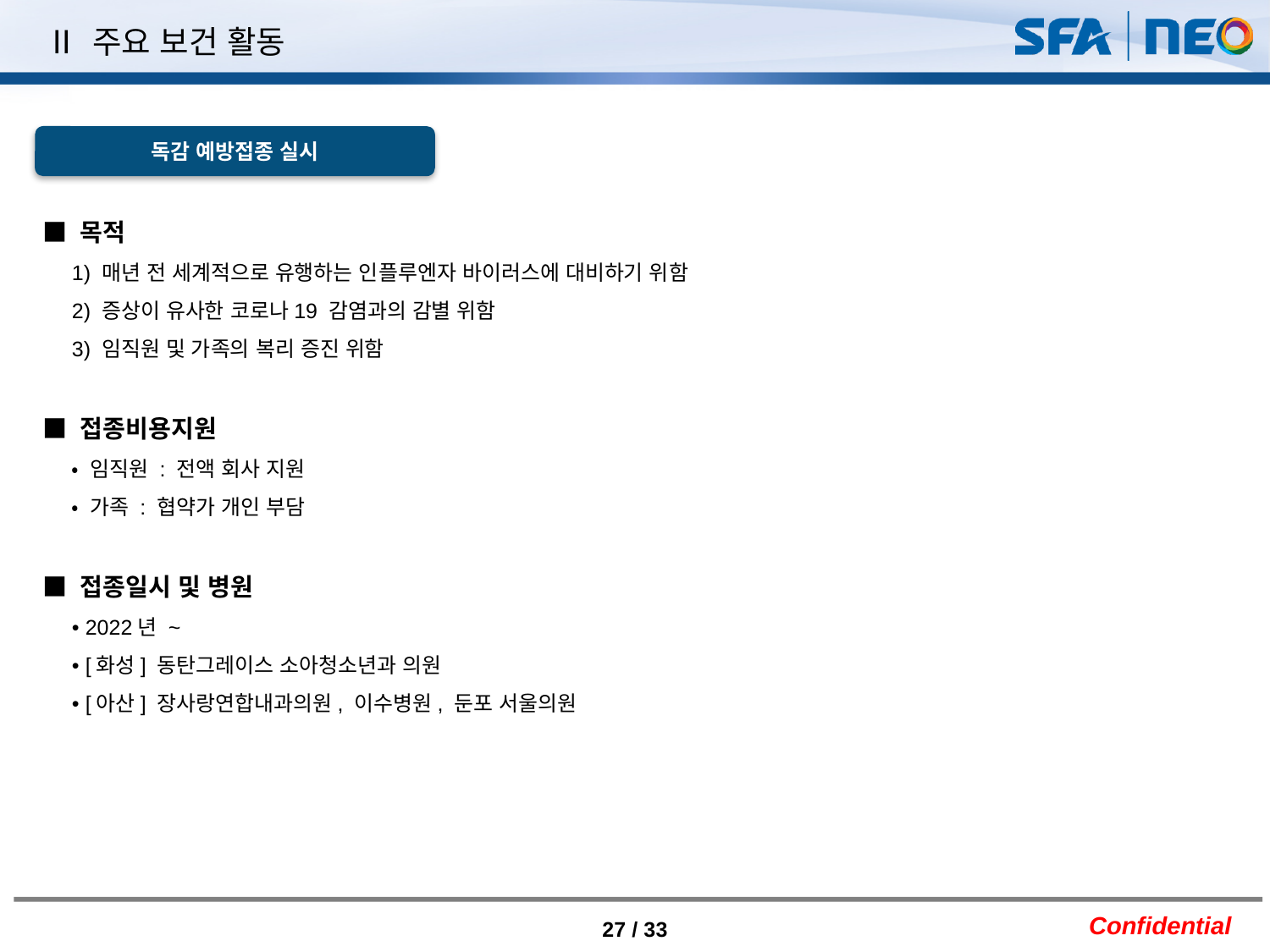

Ⅱ 주요 보건 활동
독감 예방접종 실시
■ 목적
     1) 매년 전 세계적으로 유행하는 인플루엔자 바이러스에 대비하기 위함
     2) 증상이 유사한 코로나19 감염과의 감별 위함
     3) 임직원 및 가족의 복리 증진 위함

■ 접종비용지원
     • 임직원 : 전액 회사 지원
     • 가족 : 협약가 개인 부담

■ 접종일시 및 병원
     • 2022년 ~
     • [화성] 동탄그레이스 소아청소년과 의원
     • [아산] 장사랑연합내과의원, 이수병원, 둔포 서울의원